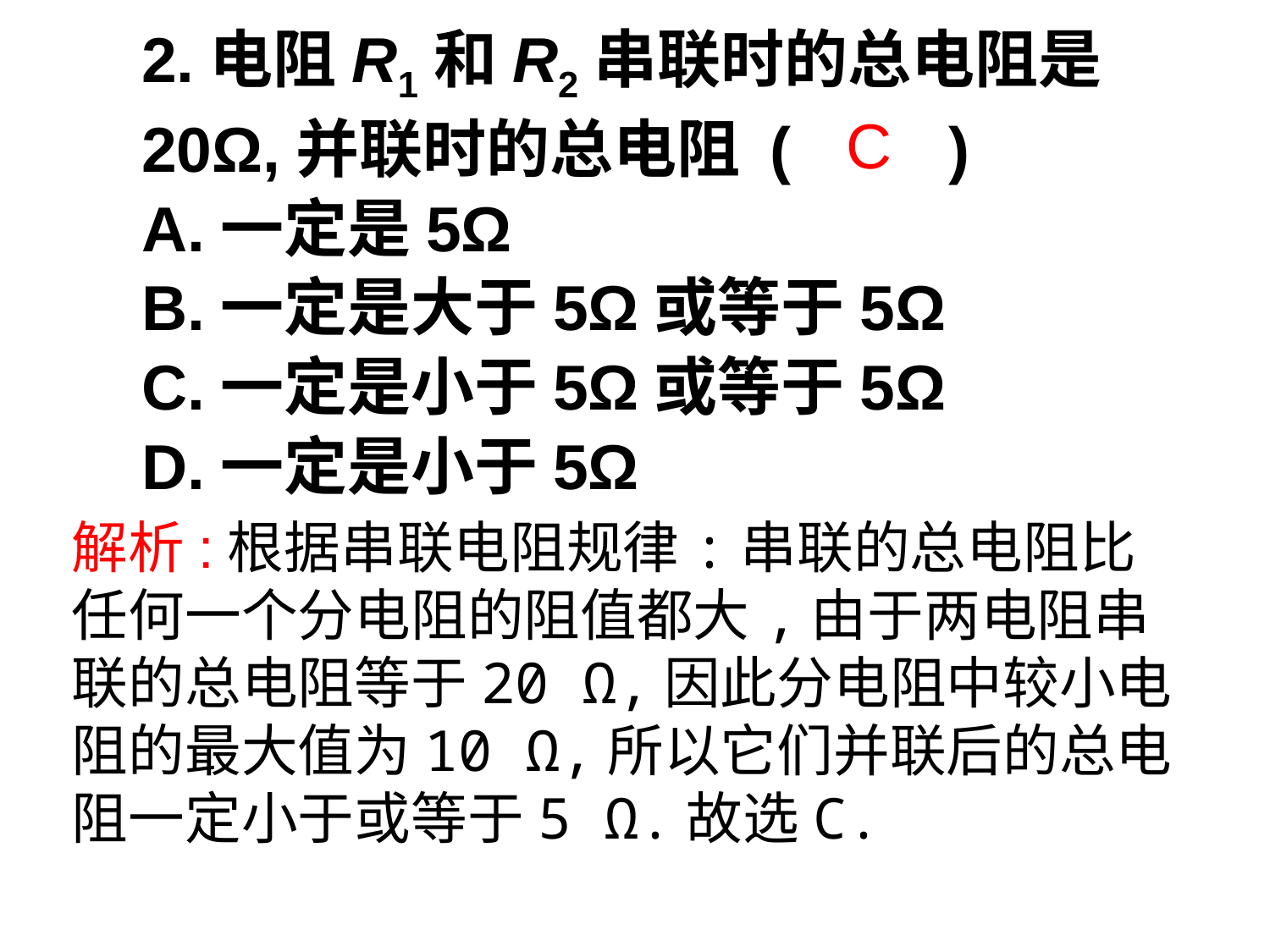

2.电阻R1和R2串联时的总电阻是20Ω,并联时的总电阻 (　　)
A.一定是5Ω
B.一定是大于5Ω或等于5Ω
C.一定是小于5Ω或等于5Ω
D.一定是小于5Ω
C
解析:根据串联电阻规律:串联的总电阻比任何一个分电阻的阻值都大,由于两电阻串联的总电阻等于20 Ω,因此分电阻中较小电阻的最大值为10 Ω,所以它们并联后的总电阻一定小于或等于5 Ω.故选C.